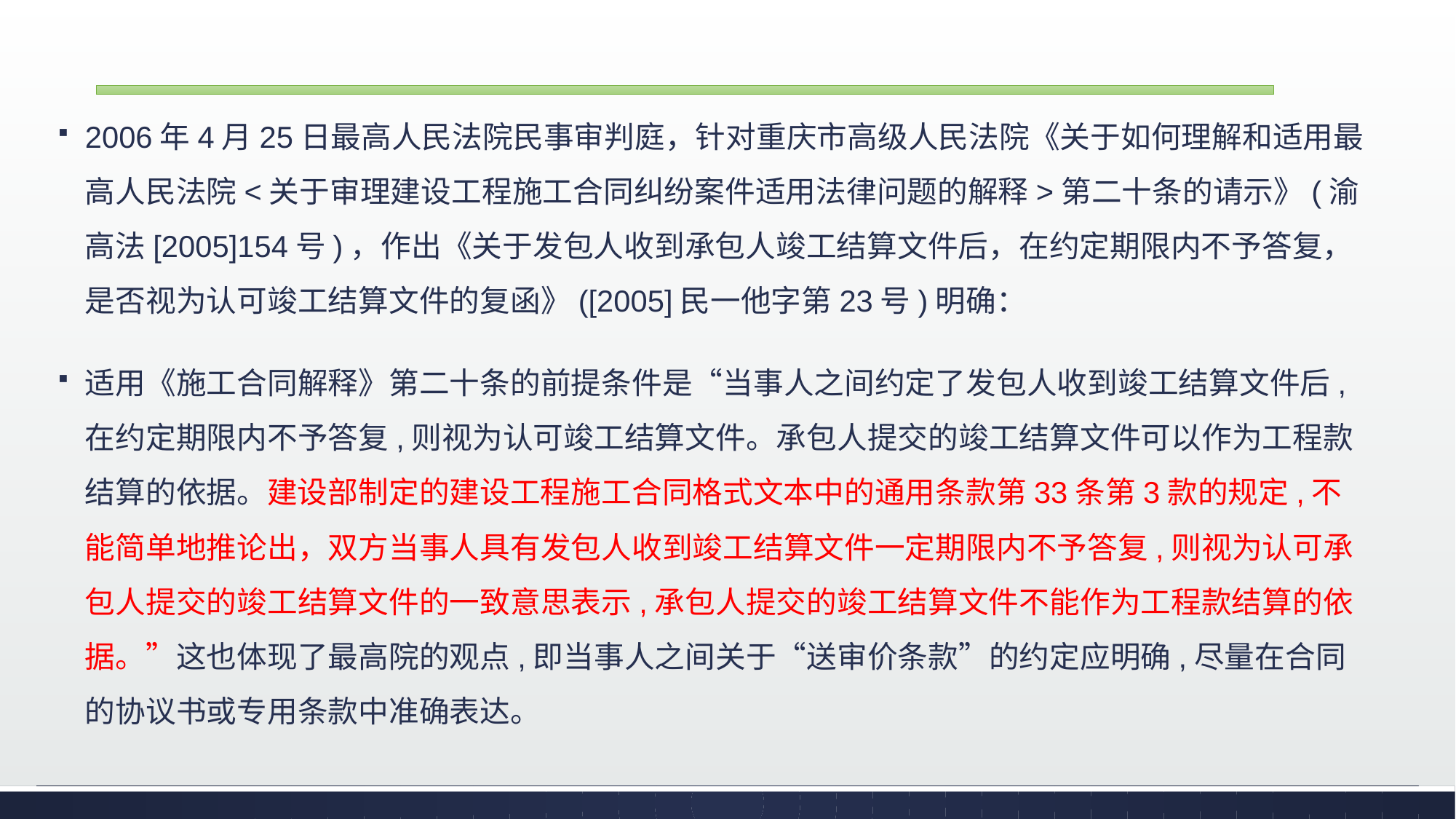

#

2006年4月25日最高人民法院民事审判庭，针对重庆市高级人民法院《关于如何理解和适用最高人民法院<关于审理建设工程施工合同纠纷案件适用法律问题的解释>第二十条的请示》(渝高法[2005]154号)，作出《关于发包人收到承包人竣工结算文件后，在约定期限内不予答复，是否视为认可竣工结算文件的复函》([2005]民一他字第23号)明确：
适用《施工合同解释》第二十条的前提条件是“当事人之间约定了发包人收到竣工结算文件后,在约定期限内不予答复,则视为认可竣工结算文件。承包人提交的竣工结算文件可以作为工程款结算的依据。建设部制定的建设工程施工合同格式文本中的通用条款第33条第3款的规定,不能简单地推论出，双方当事人具有发包人收到竣工结算文件一定期限内不予答复,则视为认可承包人提交的竣工结算文件的一致意思表示,承包人提交的竣工结算文件不能作为工程款结算的依据。”这也体现了最高院的观点,即当事人之间关于“送审价条款”的约定应明确,尽量在合同的协议书或专用条款中准确表达。